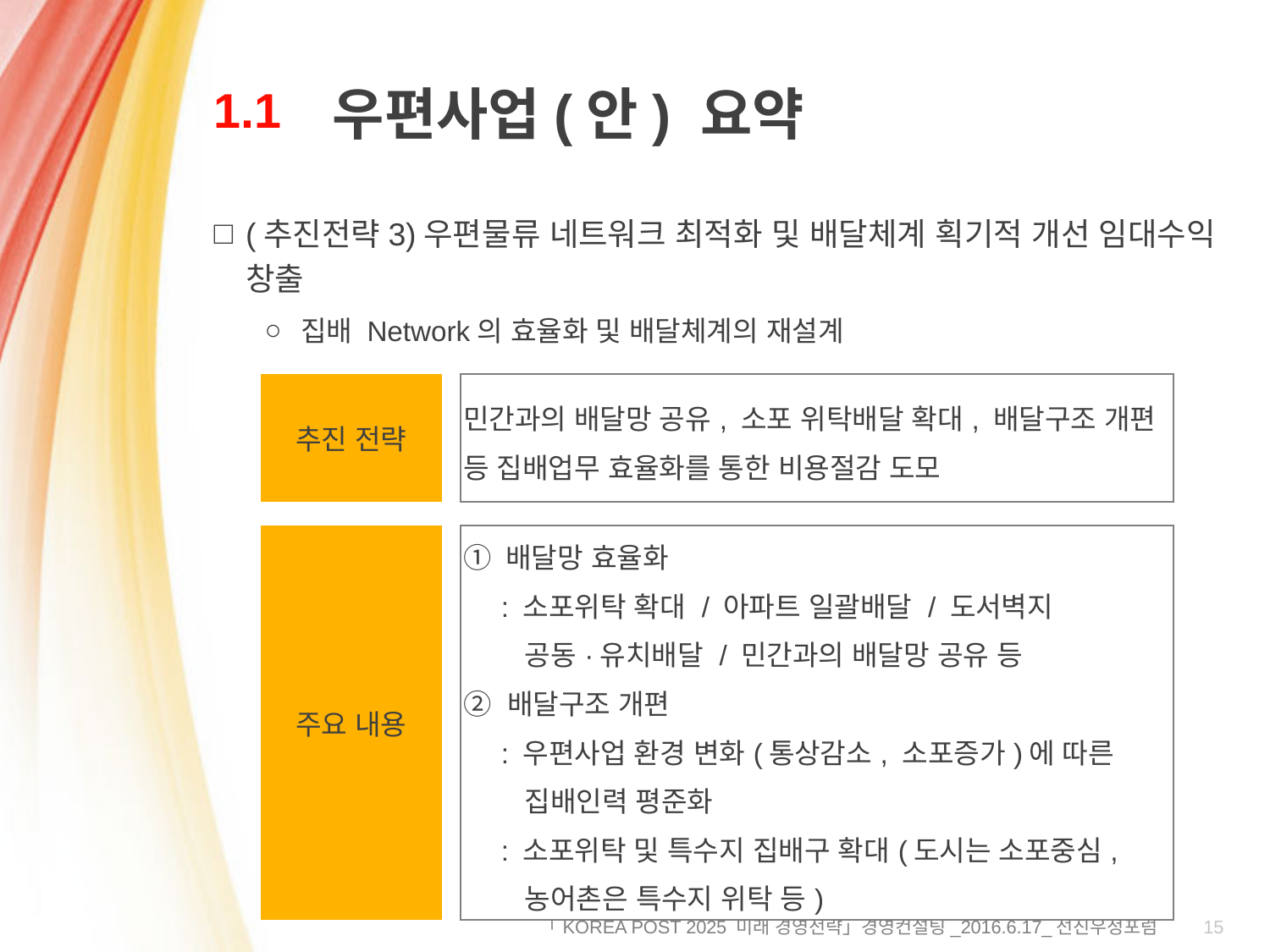

# 1.1
우편사업(안) 요약
(추진전략3)우편물류 네트워크 최적화 및 배달체계 획기적 개선 임대수익 창출
집배 Network의 효율화 및 배달체계의 재설계
| 추진 전략 |  | 민간과의 배달망 공유, 소포 위탁배달 확대, 배달구조 개편 등 집배업무 효율화를 통한 비용절감 도모 |
| --- | --- | --- |
|  |  |  |
| 주요 내용 |  | ① 배달망 효율화 : 소포위탁 확대 / 아파트 일괄배달 / 도서벽지 공동·유치배달 / 민간과의 배달망 공유 등 ② 배달구조 개편 : 우편사업 환경 변화(통상감소, 소포증가)에 따른 집배인력 평준화 : 소포위탁 및 특수지 집배구 확대(도시는 소포중심, 농어촌은 특수지 위탁 등) |
15